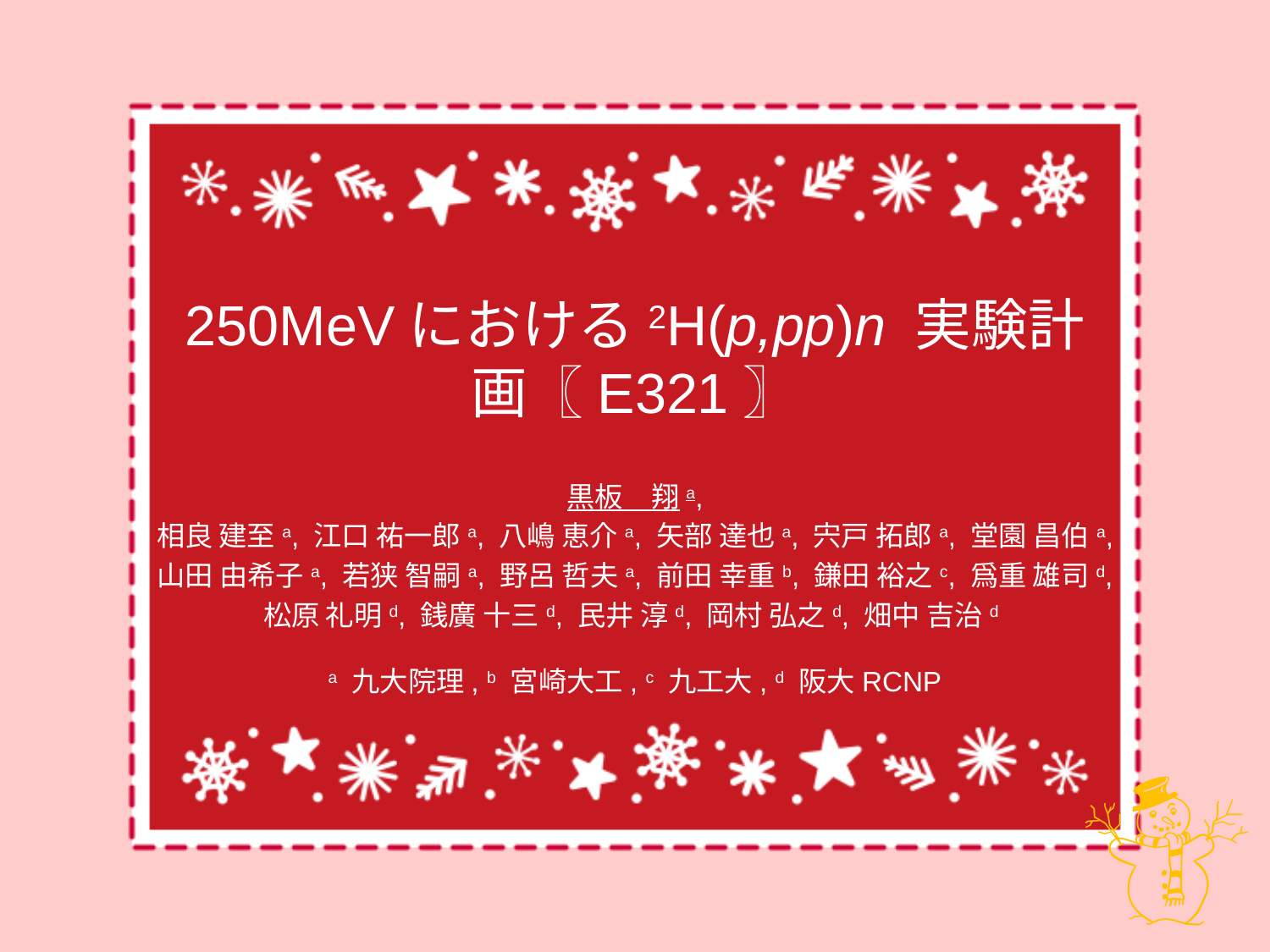

# 250MeVにおける2H(p,pp)n 実験計画〖E321〗
黒板　翔a,
相良 建至a, 江口 祐一郎a, 八嶋 恵介a, 矢部 達也a, 宍戸 拓郎a, 堂園 昌伯a,
山田 由希子a, 若狭 智嗣a, 野呂 哲夫a, 前田 幸重b, 鎌田 裕之c, 爲重 雄司d,
松原 礼明d, 銭廣 十三d, 民井 淳d, 岡村 弘之d, 畑中 吉治d

a 九大院理, b 宮崎大工, c 九工大, d 阪大RCNP
☃